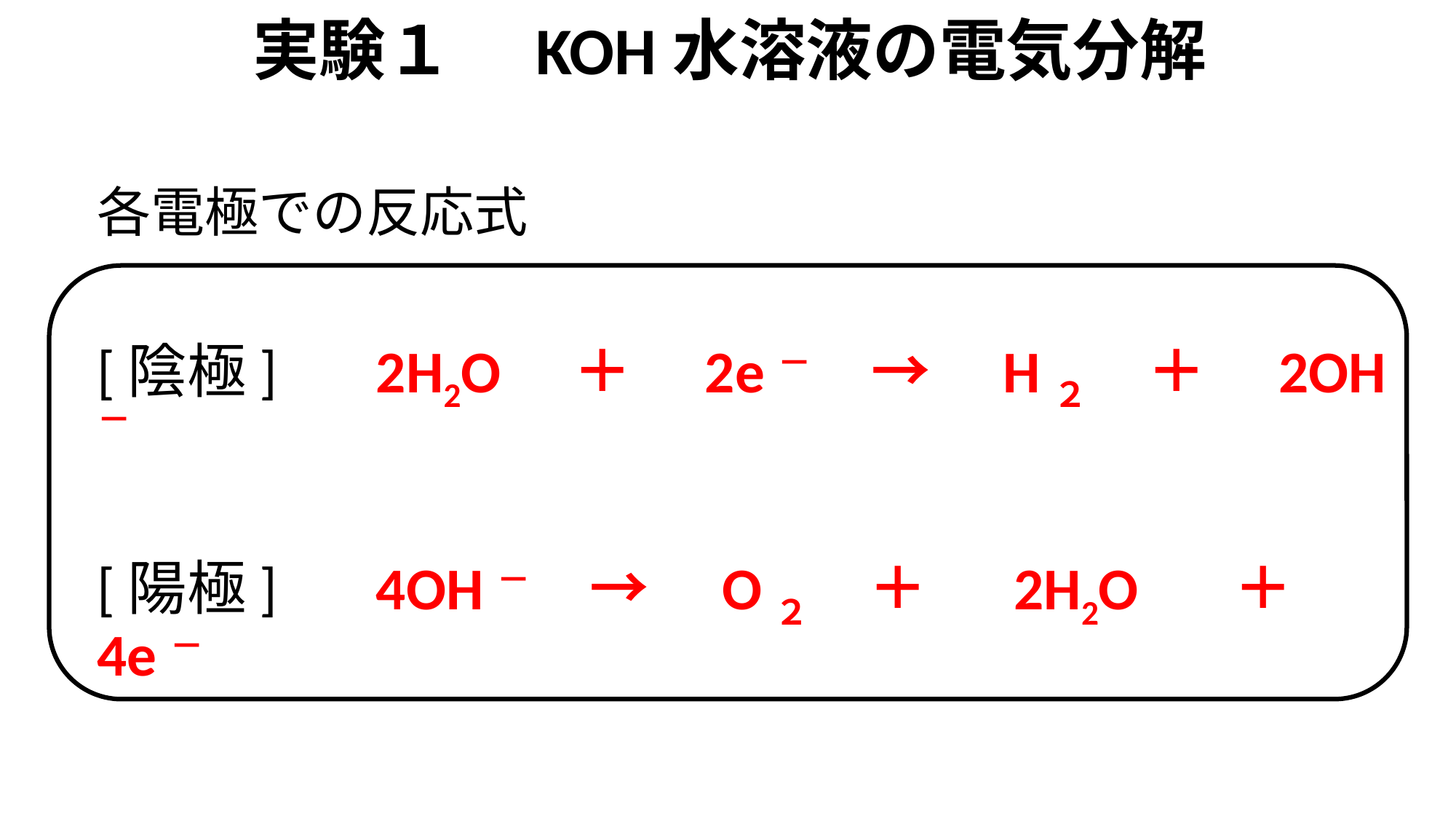

# 実験１　KOH水溶液の電気分解
各電極での反応式

[陰極] 　2H2O　＋　2e－　→　H２　＋　2OH－

[陽極] 　4OH－　→　O２　＋　 2H2O 　　＋　4e－